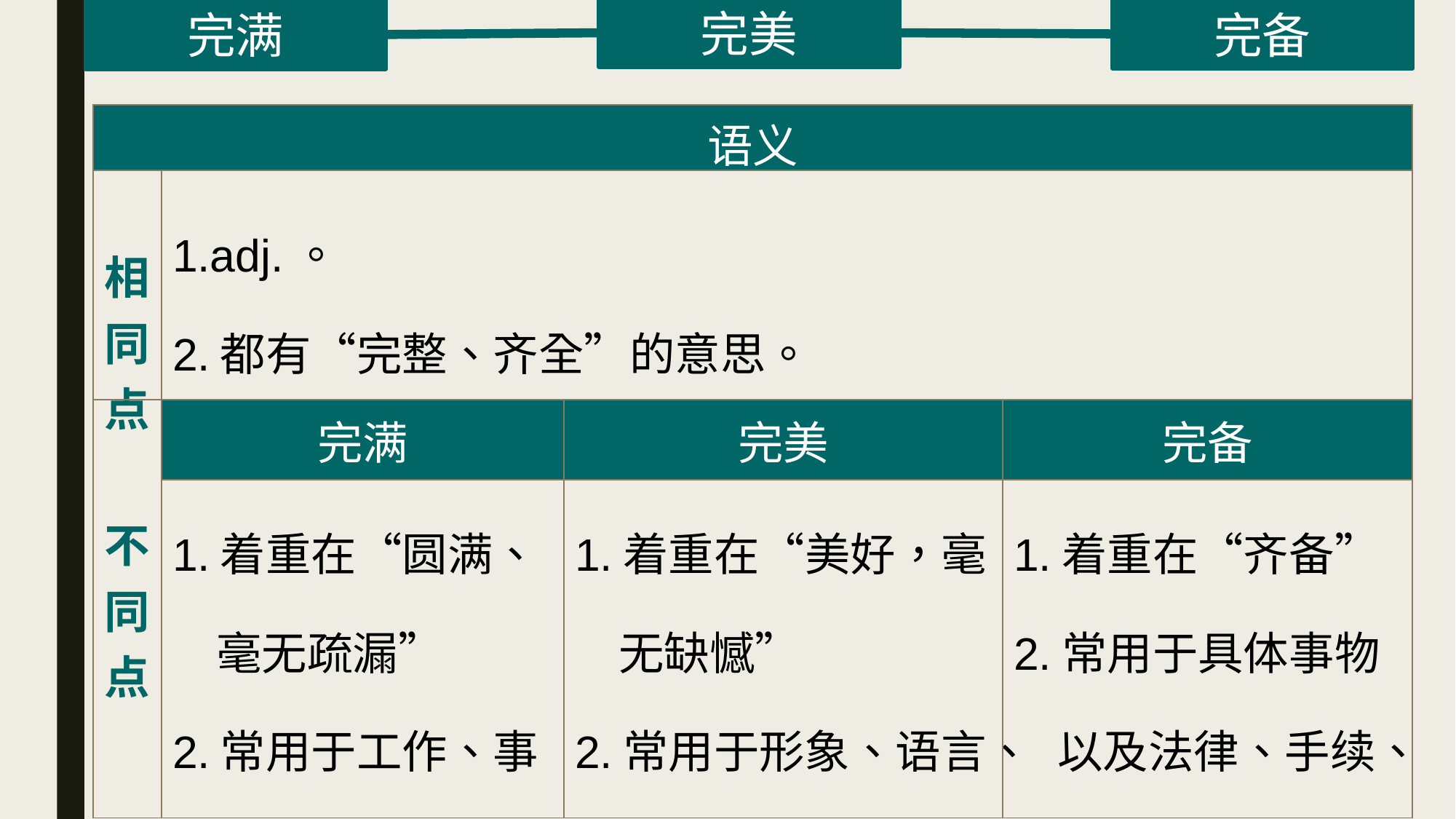

完美
完备
完满
| 语义 |  |  |  |
| --- | --- | --- | --- |
| 相同点 | 1.adj.。 2.都有“完整、齐全”的意思。 |  |  |
| 不同点 | 完满 | 完美 | 完备 |
|  | 1.着重在“圆满、 毫无疏漏” 2.常用于工作、事 情、问题等方面。 | 1.着重在“美好，毫 无缺憾” 2.常用于形象、语言、 结构、形式等方面。 | 1.着重在“齐备” 2.常用于具体事物 以及法律、手续、 条件等抽象事物。 |
|  |
| --- |